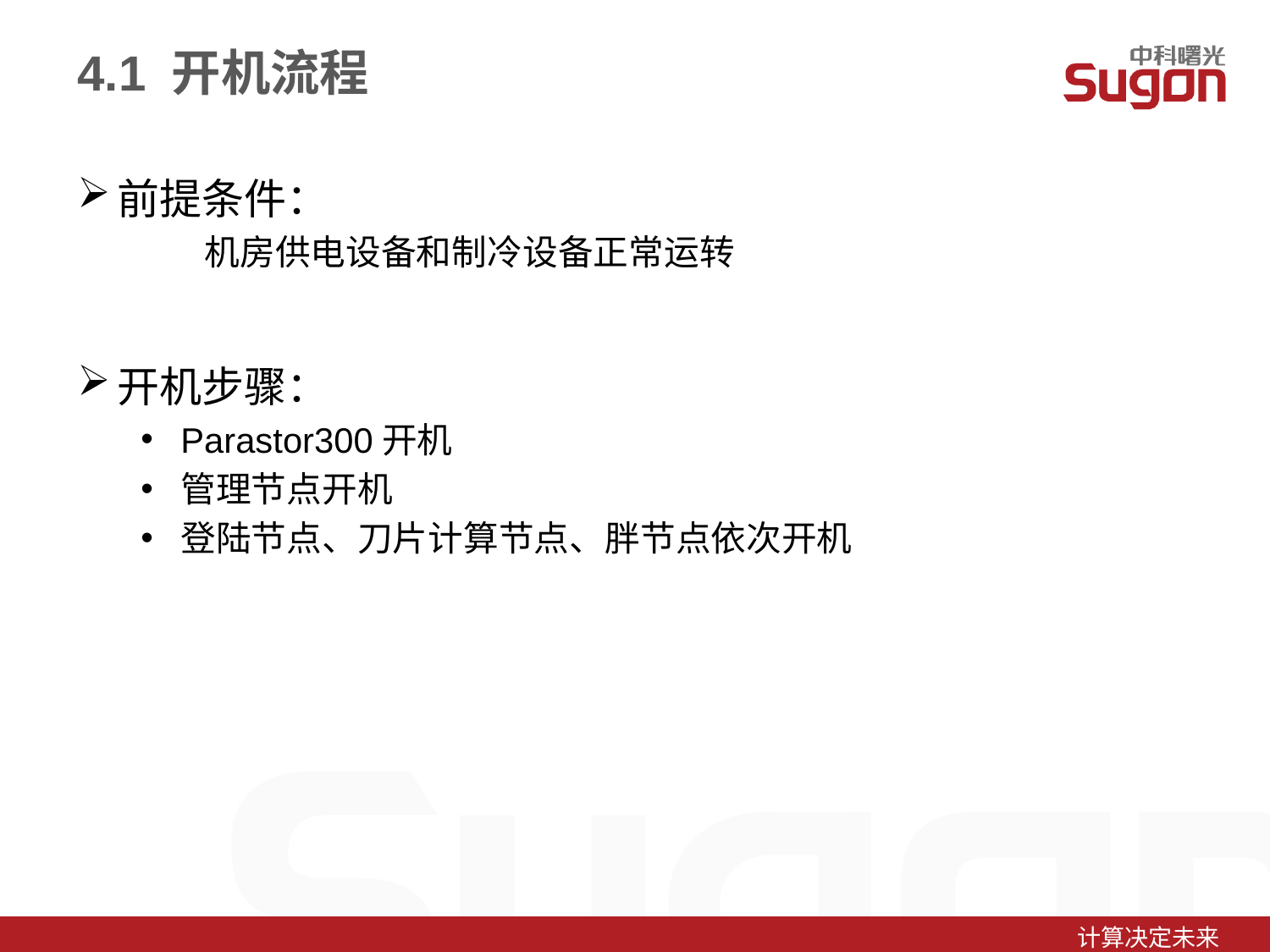

4.1 开机流程
前提条件：
	机房供电设备和制冷设备正常运转

开机步骤：
Parastor300开机
管理节点开机
登陆节点、刀片计算节点、胖节点依次开机